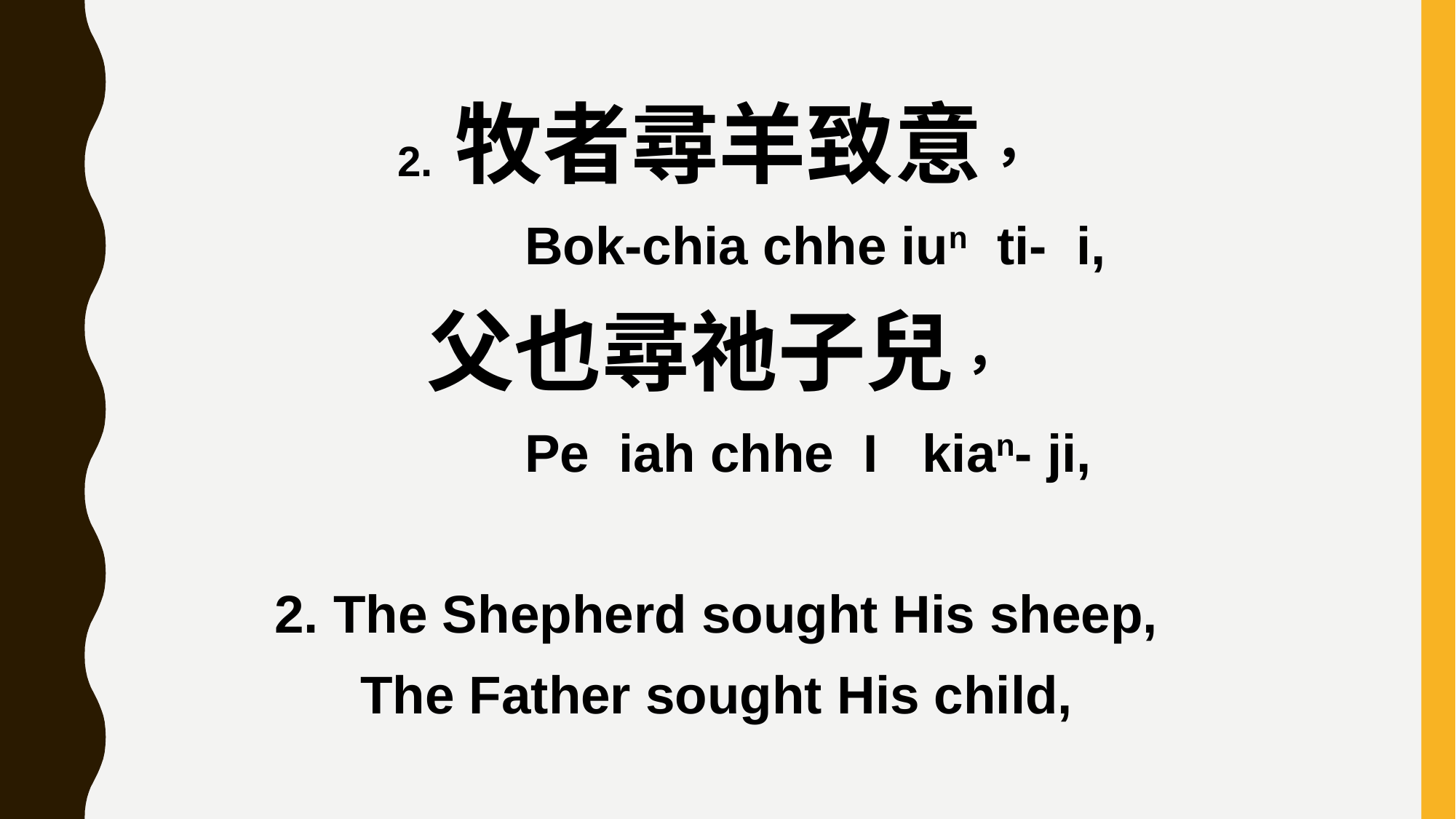

2. 牧者尋羊致意，
                        Bok-chia chhe iun  ti-  i,
父也尋祂子兒，
                        Pe  iah chhe  I   kian- ji,

2. The Shepherd sought His sheep,
The Father sought His child,